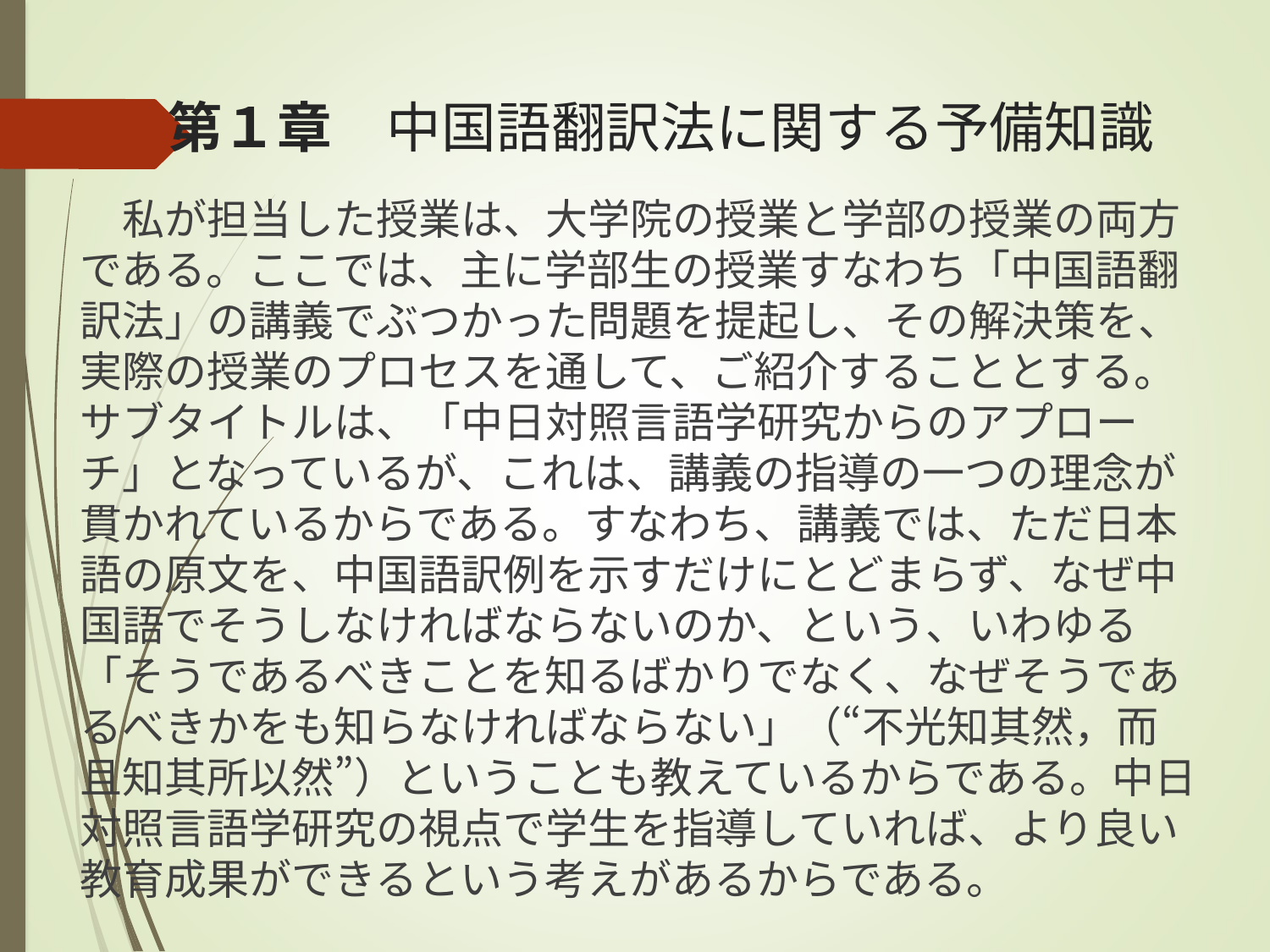

# 第１章　中国語翻訳法に関する予備知識
　私が担当した授業は、大学院の授業と学部の授業の両方である。ここでは、主に学部生の授業すなわち「中国語翻訳法」の講義でぶつかった問題を提起し、その解決策を、実際の授業のプロセスを通して、ご紹介することとする。サブタイトルは、「中日対照言語学研究からのアプローチ」となっているが、これは、講義の指導の一つの理念が貫かれているからである。すなわち、講義では、ただ日本語の原文を、中国語訳例を示すだけにとどまらず、なぜ中国語でそうしなければならないのか、という、いわゆる「そうであるべきことを知るばかりでなく、なぜそうであるべきかをも知らなければならない」（“不光知其然，而且知其所以然”）ということも教えているからである。中日対照言語学研究の視点で学生を指導していれば、より良い教育成果ができるという考えがあるからである。